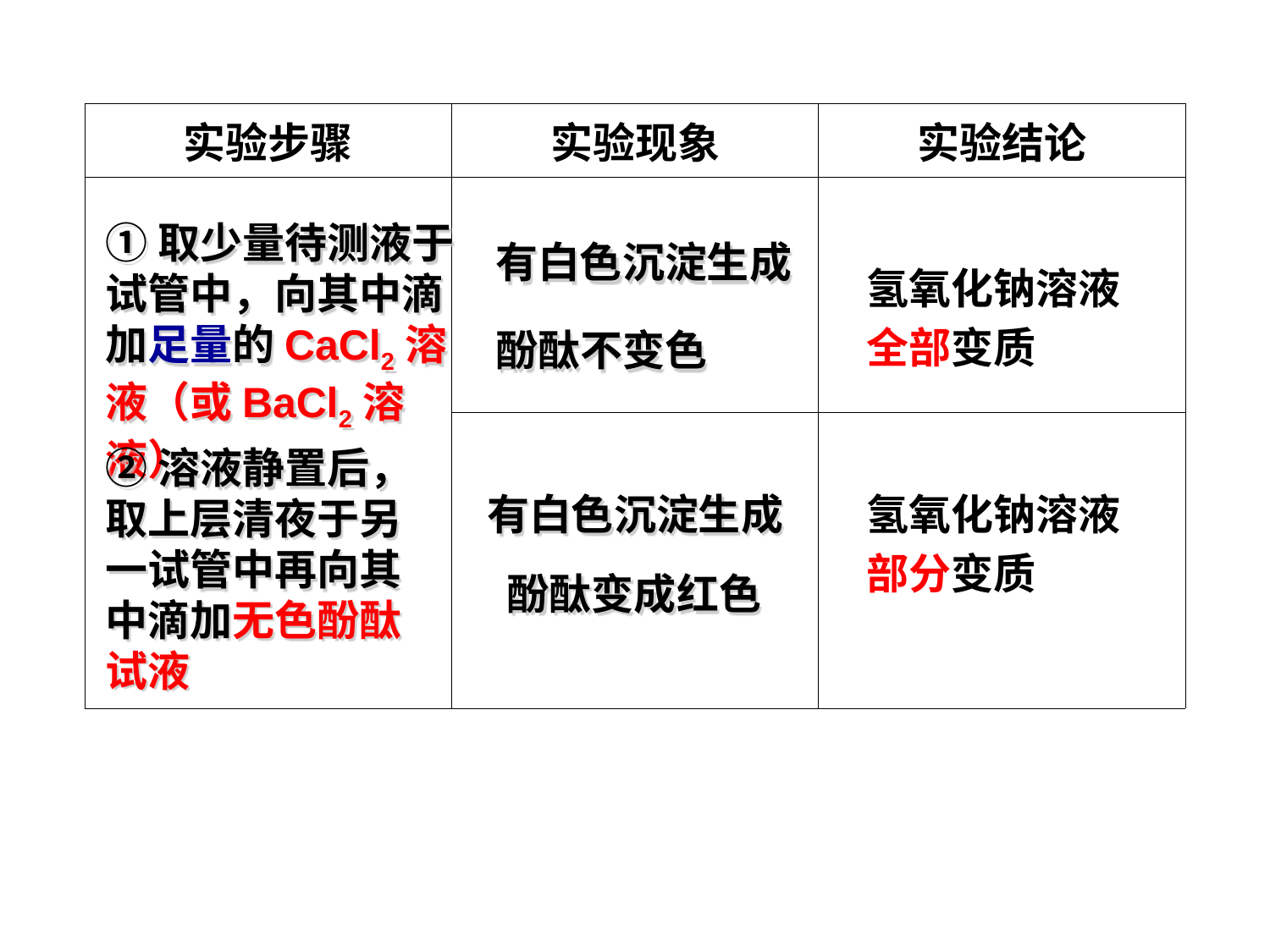

| 实验步骤 | 实验现象 | 实验结论 |
| --- | --- | --- |
|  |  |  |
|  |  |  |
①取少量待测液于试管中，向其中滴加足量的CaCl2溶液（或BaCl2溶液）
有白色沉淀生成
酚酞不变色
氢氧化钠溶液
全部变质
②溶液静置后，取上层清夜于另一试管中再向其中滴加无色酚酞试液
有白色沉淀生成
酚酞变成红色
氢氧化钠溶液
部分变质